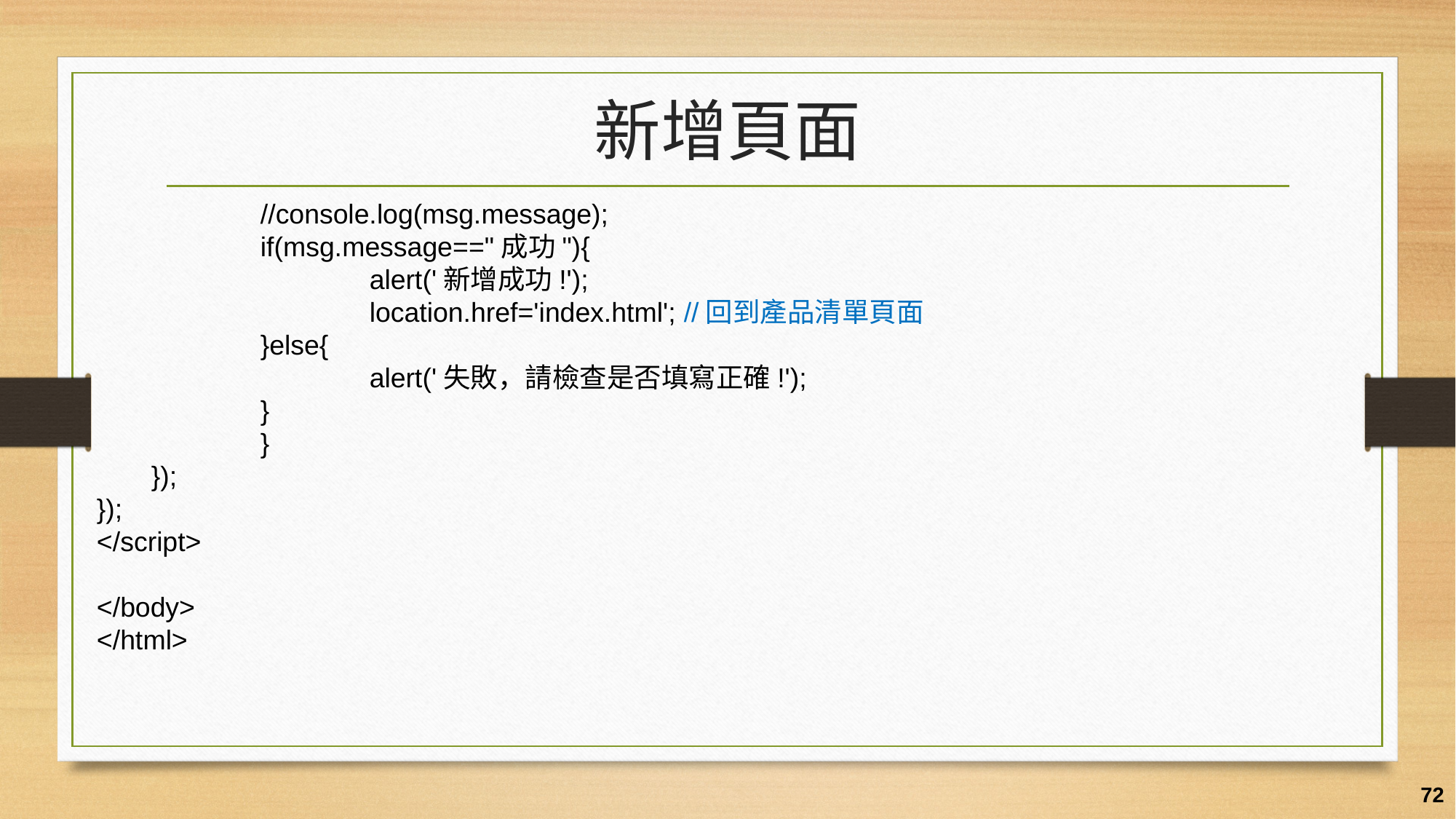

# 新增頁面
//console.log(msg.message);
if(msg.message=="成功"){
	alert('新增成功!');
	location.href='index.html'; //回到產品清單頁面
}else{
	alert('失敗，請檢查是否填寫正確!');
}
	}
});
});
</script>

</body>
</html>
72